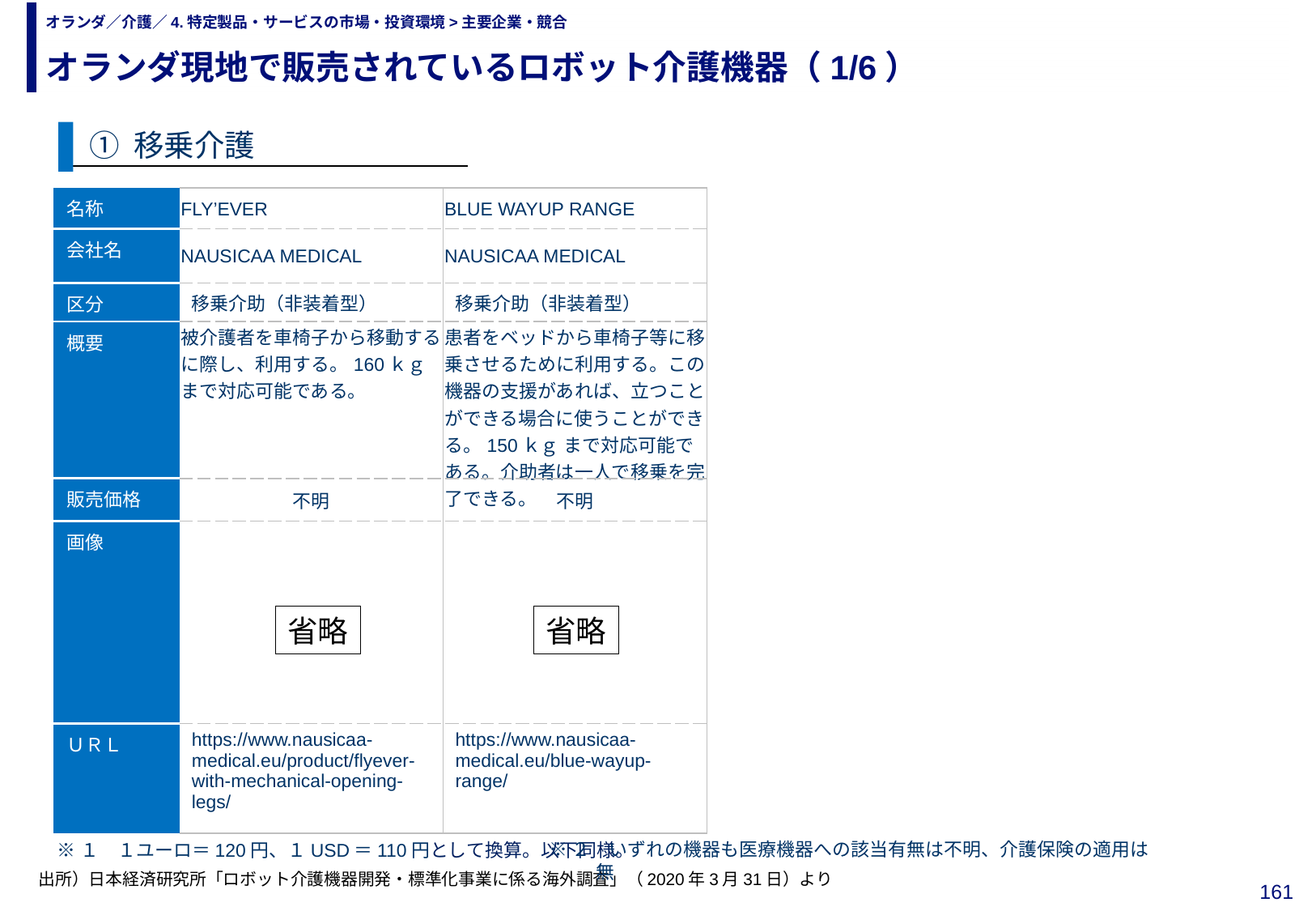

オランダ現地で販売されているロボット介護機器（1/6）
# オランダ／介護／4.特定製品・サービスの市場・投資環境>主要企業・競合
① 移乗介護

| 名称 | FLY’EVER | BLUE WAYUP RANGE |
| --- | --- | --- |
| 会社名 | NAUSICAA MEDICAL | NAUSICAA MEDICAL |
| 区分 | 移乗介助（非装着型） | 移乗介助（非装着型） |
| 概要 | 被介護者を車椅子から移動するに際し、利用する。160ｋｇ まで対応可能である。 | 患者をベッドから車椅子等に移乗させるために利用する。この機器の支援があれば、立つことができる場合に使うことができる。150ｋｇ まで対応可能である。介助者は一人で移乗を完了できる。 |
| 販売価格 | 不明 | 不明 |
| 画像 |  |  |
| ＵＲＬ | https://www.nausicaa-medical.eu/product/flyever-with-mechanical-opening-legs/ | https://www.nausicaa-medical.eu/blue-wayup-range/ |
省略
省略
※２　いずれの機器も医療機器への該当有無は不明、介護保険の適用は無
※１　１ユーロ＝120円、１USD＝110円として換算。以下同様。

出所）日本経済研究所「ロボット介護機器開発・標準化事業に係る海外調査」（2020年3月31日）より